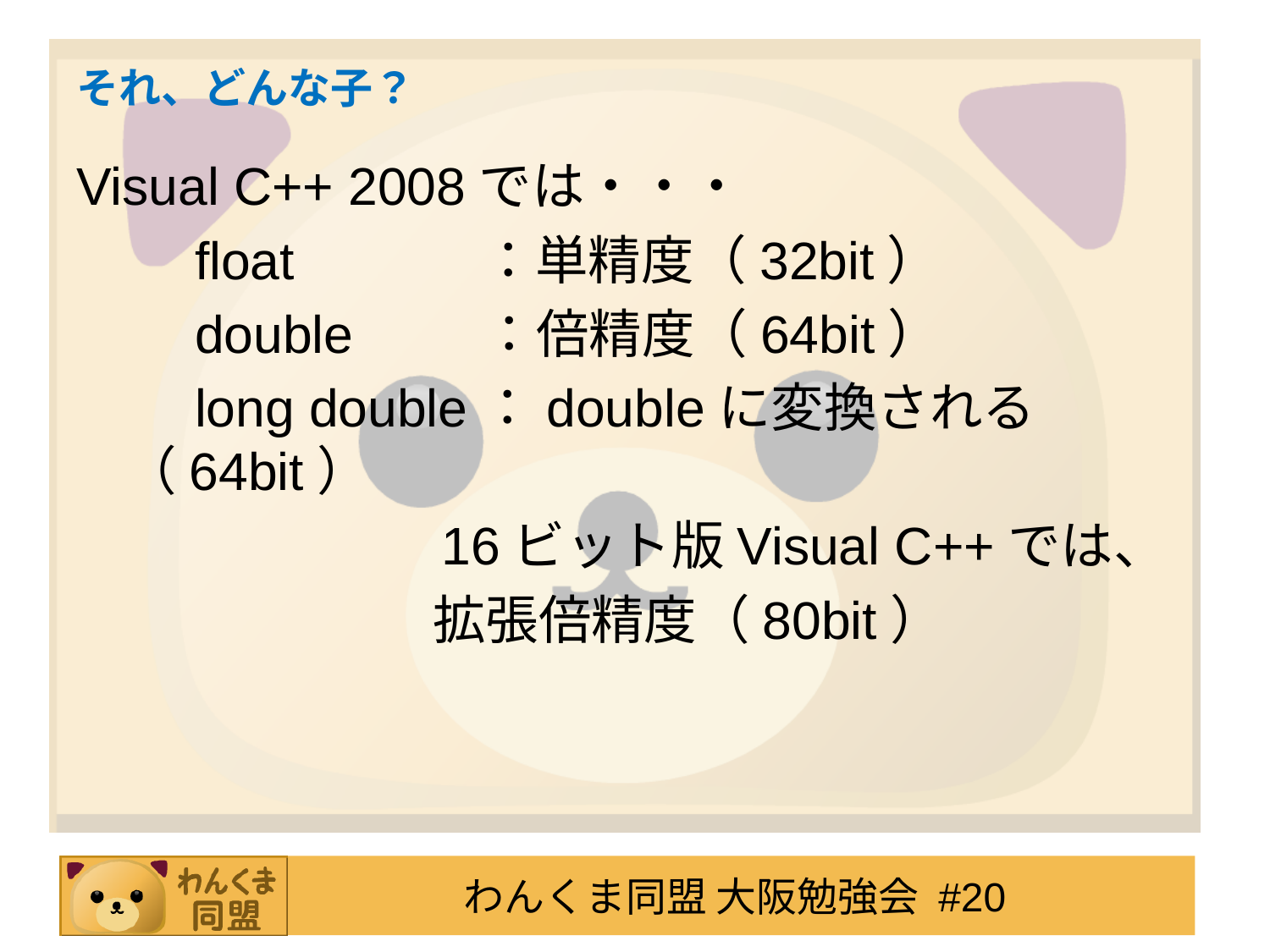

# それ、どんな子？
Visual C++ 2008では・・・
　　float            ：単精度（32bit）
　　double        ：倍精度（64bit）
　　long double：doubleに変換される（64bit）
                         16ビット版Visual C++では、
                             拡張倍精度（80bit）